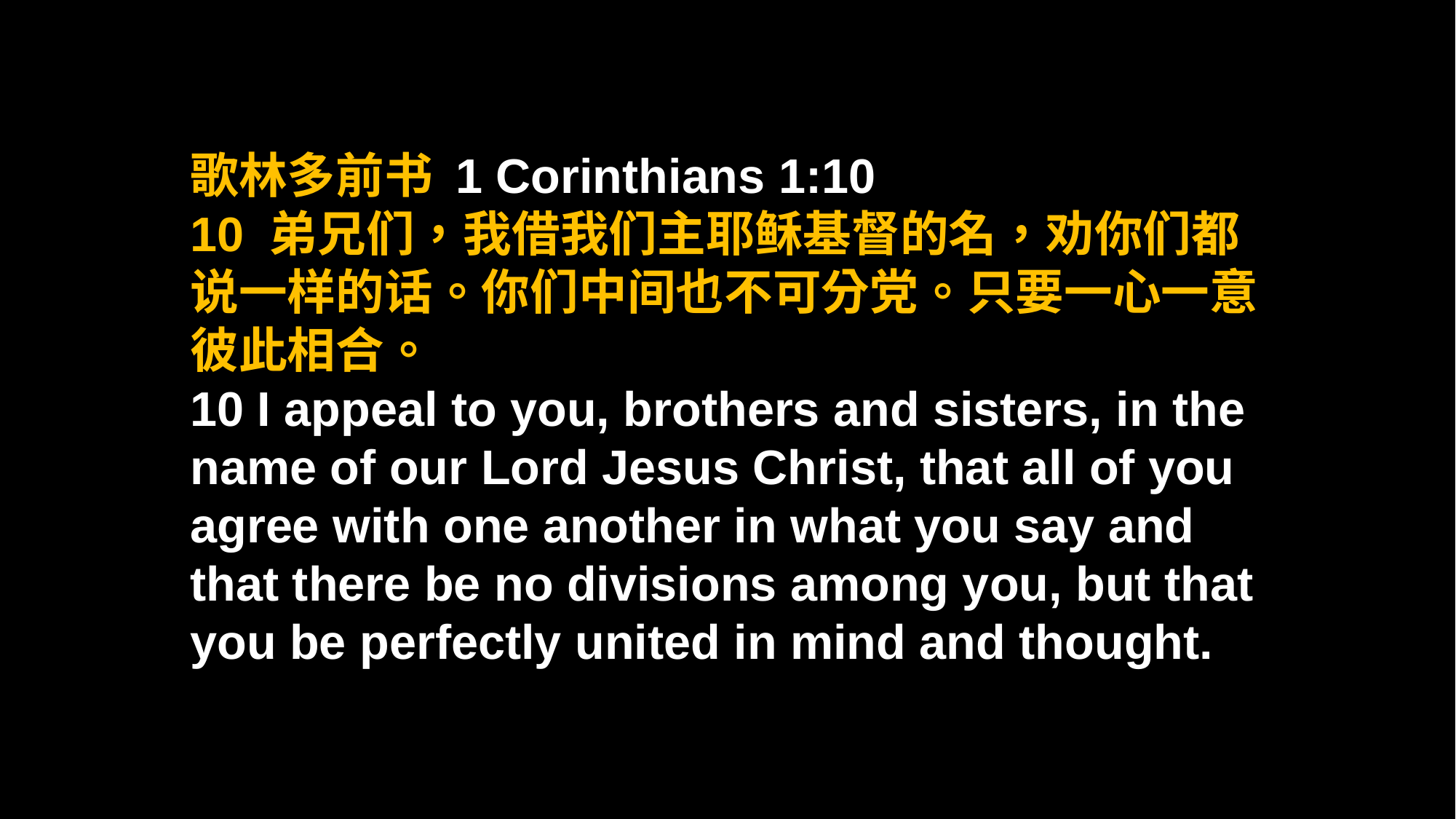

歌林多前书 1 Corinthians 1:10
10 弟兄们，我借我们主耶稣基督的名，劝你们都说一样的话。你们中间也不可分党。只要一心一意彼此相合。
10 I appeal to you, brothers and sisters, in the name of our Lord Jesus Christ, that all of you agree with one another in what you say and that there be no divisions among you, but that you be perfectly united in mind and thought.